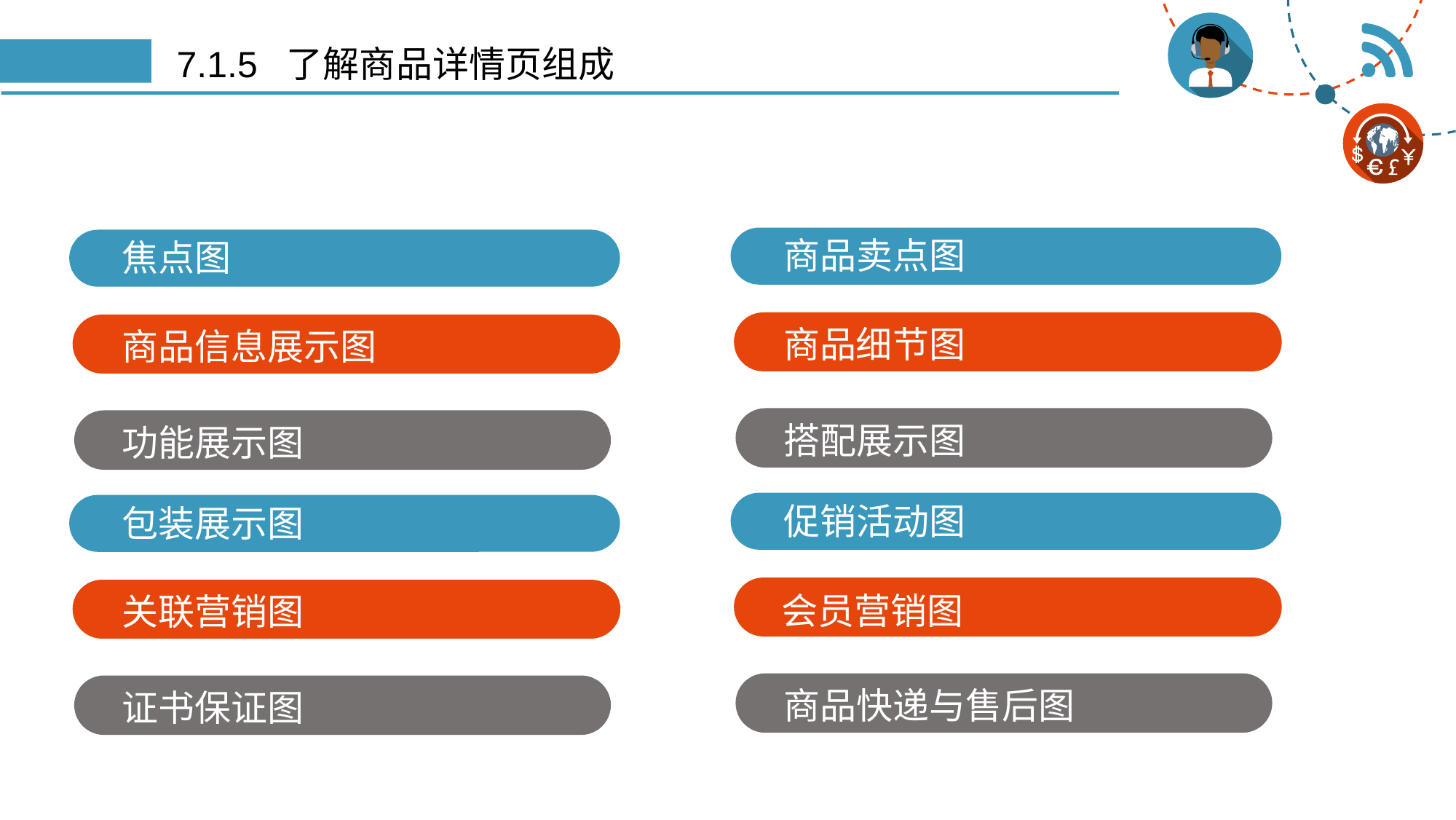

# 7.1.5  了解商品详情页组成

商品卖点图
焦点图

商品细节图
商品信息展示图
￥

搭配展示图
功能展示图

促销活动图
包装展示图
会员营销图
关联营销图
￥
商品快递与售后图
证书保证图